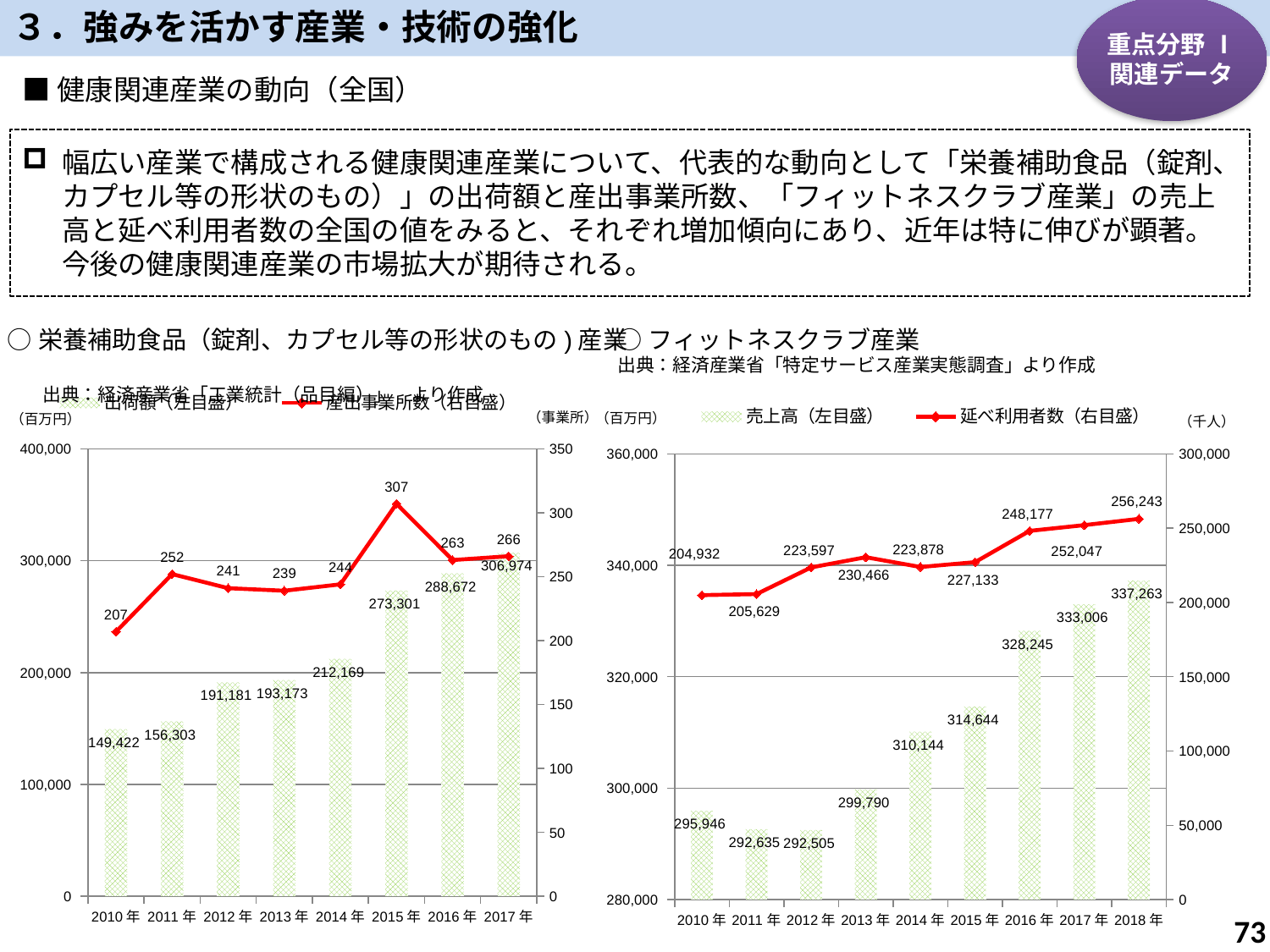

３．強みを活かす産業・技術の強化
重点分野 Ⅰ
関連データ
■健康関連産業の動向（全国）
幅広い産業で構成される健康関連産業について、代表的な動向として「栄養補助食品（錠剤、カプセル等の形状のもの）」の出荷額と産出事業所数、「フィットネスクラブ産業」の売上高と延べ利用者数の全国の値をみると、それぞれ増加傾向にあり、近年は特に伸びが顕著。今後の健康関連産業の市場拡大が期待される。
○栄養補助食品（錠剤、カプセル等の形状のもの)産業
　　出典：経済産業省「工業統計（品目編）」　より作成

○フィットネスクラブ産業
出典：経済産業省「特定サービス産業実態調査」より作成

### Chart

| Category | 出荷額（左目盛） | 産出事業所数（右目盛） |
|---|---|---|
| 2010年 | 149422.0 | 207.0 |
| 2011年 | 156303.0 | 252.0 |
| 2012年 | 191181.0 | 241.0 |
| 2013年 | 193173.0 | 239.0 |
| 2014年 | 212169.0 | 244.0 |
| 2015年 | 273301.0 | 307.0 |
| 2016年 | 288672.0 | 263.0 |
| 2017年 | 306974.0 | 266.0 |

### Chart

| Category | 売上高（左目盛） | 延べ利用者数（右目盛） |
|---|---|---|
| 2010年 | 295946.0 | 204931.997 |
| 2011年 | 292635.0 | 205629.476 |
| 2012年 | 292505.0 | 223597.282 |
| 2013年 | 299790.0 | 230466.201 |
| 2014年 | 310144.0 | 223877.951 |
| 2015年 | 314644.0 | 227133.151 |
| 2016年 | 328245.0 | 248177.425 |
| 2017年 | 333006.0 | 252046.542 |
| 2018年 | 337263.0 | 256243.0 |
（事業所）
（百万円）
（百万円）
（千人）
73